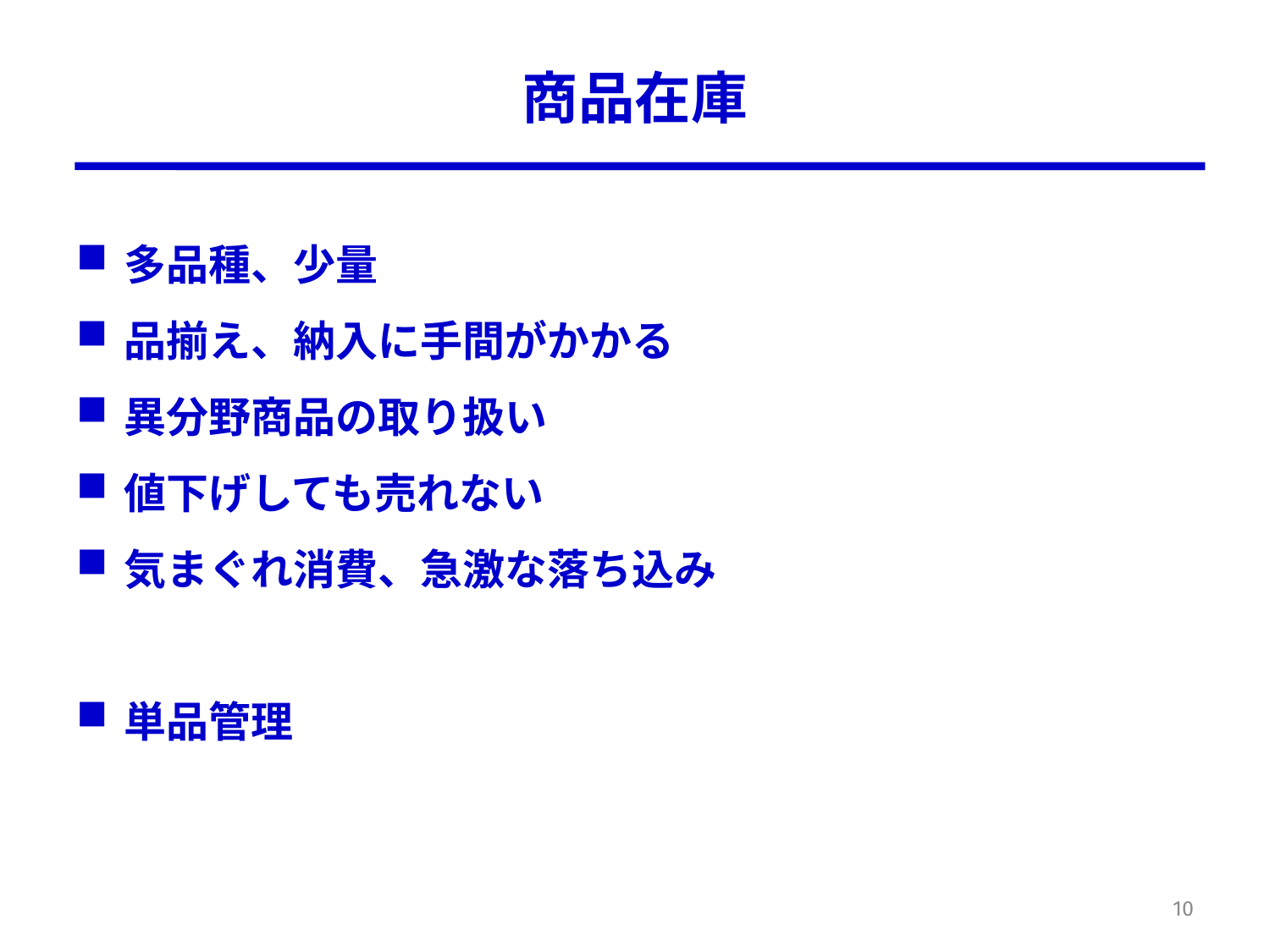

# 商品在庫
多品種、少量
品揃え、納入に手間がかかる
異分野商品の取り扱い
値下げしても売れない
気まぐれ消費、急激な落ち込み

単品管理
10